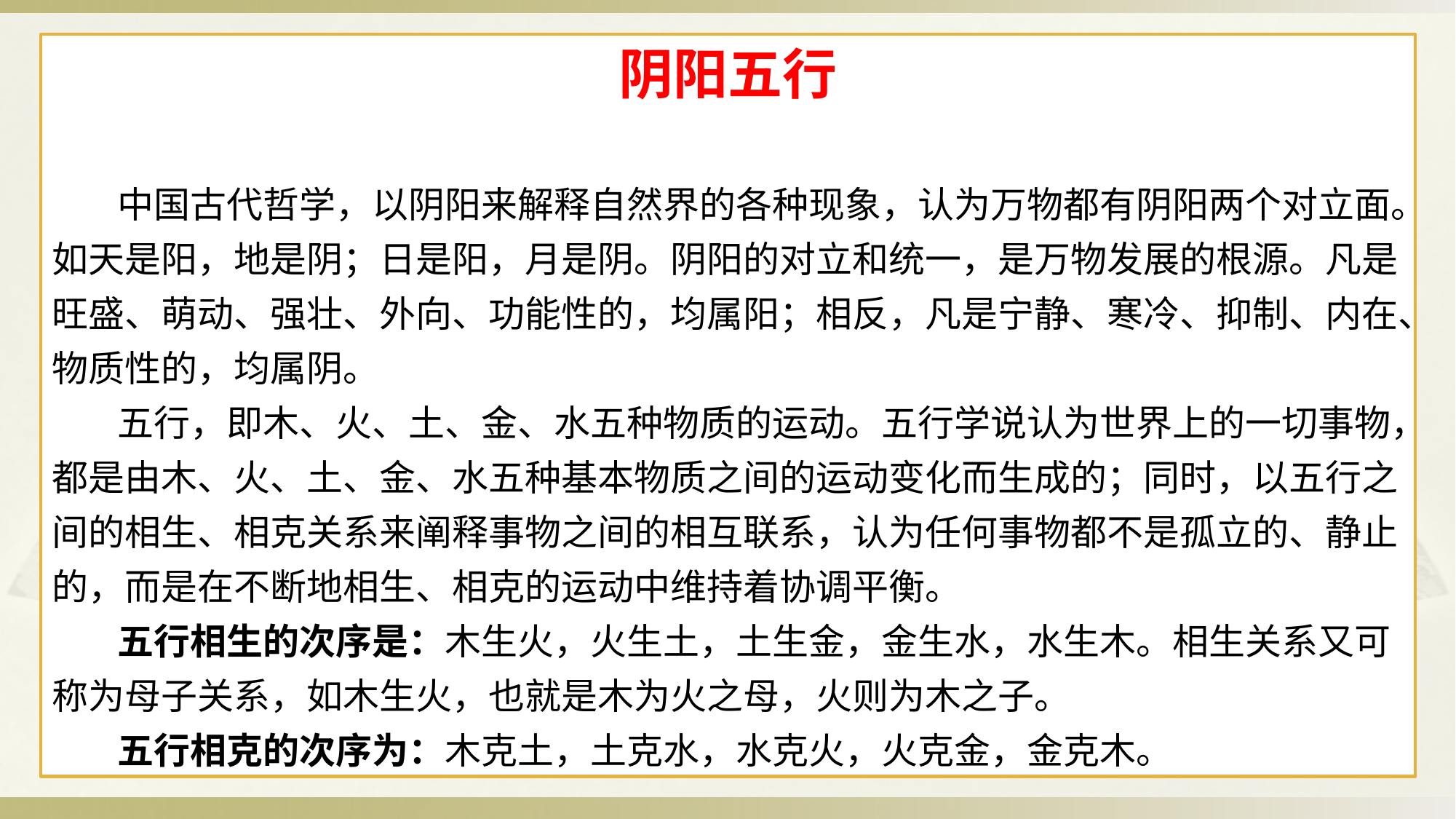

阴阳五行

       中国古代哲学，以阴阳来解释自然界的各种现象，认为万物都有阴阳两个对立面。如天是阳，地是阴；日是阳，月是阴。阴阳的对立和统一，是万物发展的根源。凡是旺盛、萌动、强壮、外向、功能性的，均属阳；相反，凡是宁静、寒冷、抑制、内在、物质性的，均属阴。
       五行，即木、火、土、金、水五种物质的运动。五行学说认为世界上的一切事物，都是由木、火、土、金、水五种基本物质之间的运动变化而生成的；同时，以五行之间的相生、相克关系来阐释事物之间的相互联系，认为任何事物都不是孤立的、静止的，而是在不断地相生、相克的运动中维持着协调平衡。
       五行相生的次序是：木生火，火生土，土生金，金生水，水生木。相生关系又可称为母子关系，如木生火，也就是木为火之母，火则为木之子。
       五行相克的次序为：木克土，土克水，水克火，火克金，金克木。